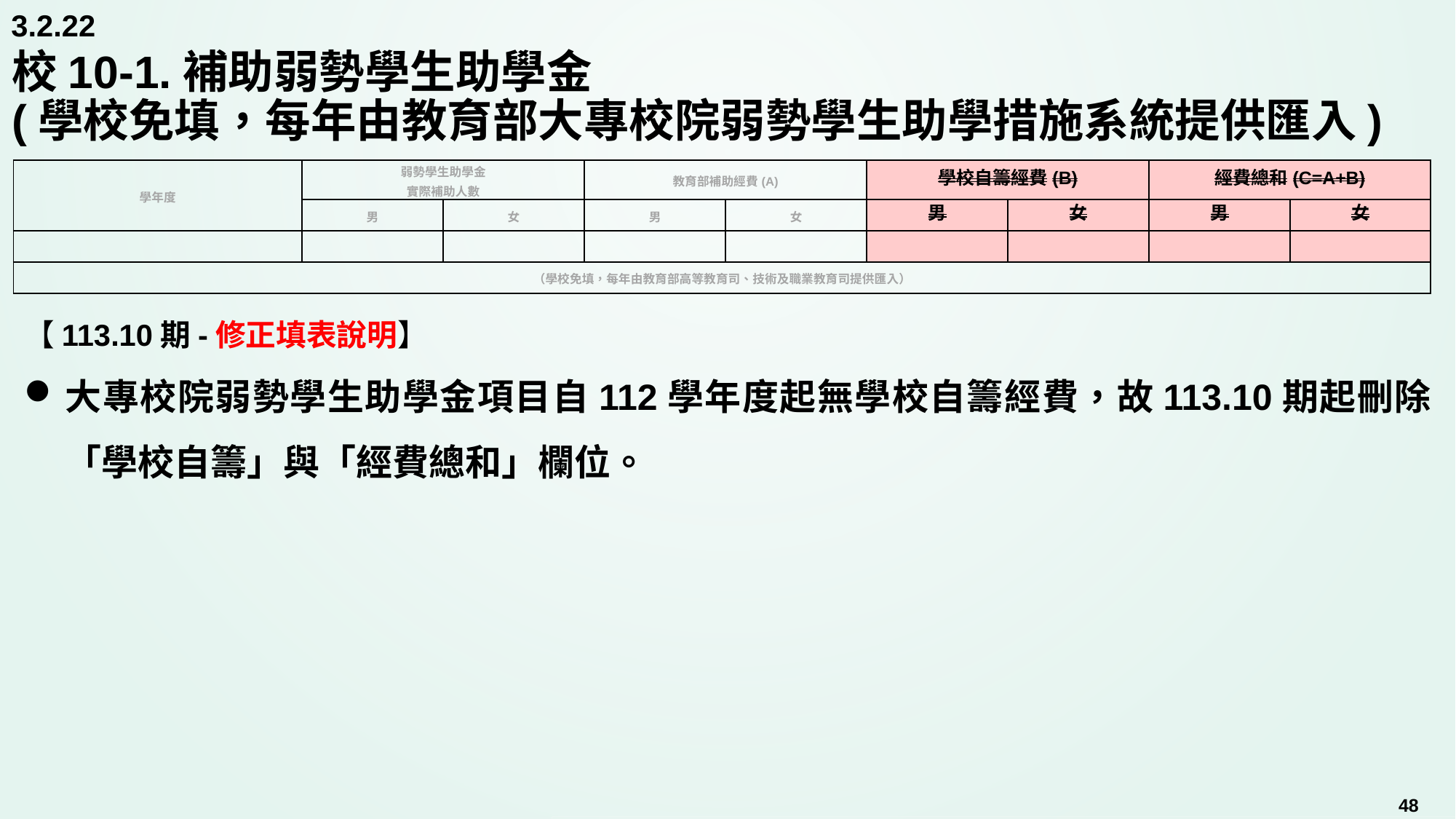

3.2.22
# 校10-1.補助弱勢學生助學金 (學校免填，每年由教育部大專校院弱勢學生助學措施系統提供匯入)
| 學年度 | 弱勢學生助學金 實際補助人數 |  | 教育部補助經費(A) |  | 學校自籌經費(B) |  | 經費總和(C=A+B) |  |
| --- | --- | --- | --- | --- | --- | --- | --- | --- |
|  | 男 | 女 | 男 | 女 | 男 | 女 | 男 | 女 |
|  |  |  |  |  |  |  |  |  |
| （學校免填，每年由教育部高等教育司、技術及職業教育司提供匯入） |  |  |  |  |  |  |  |  |
【113.10期-修正填表說明】
大專校院弱勢學生助學金項目自112學年度起無學校自籌經費，故113.10期起刪除「學校自籌」與「經費總和」欄位。